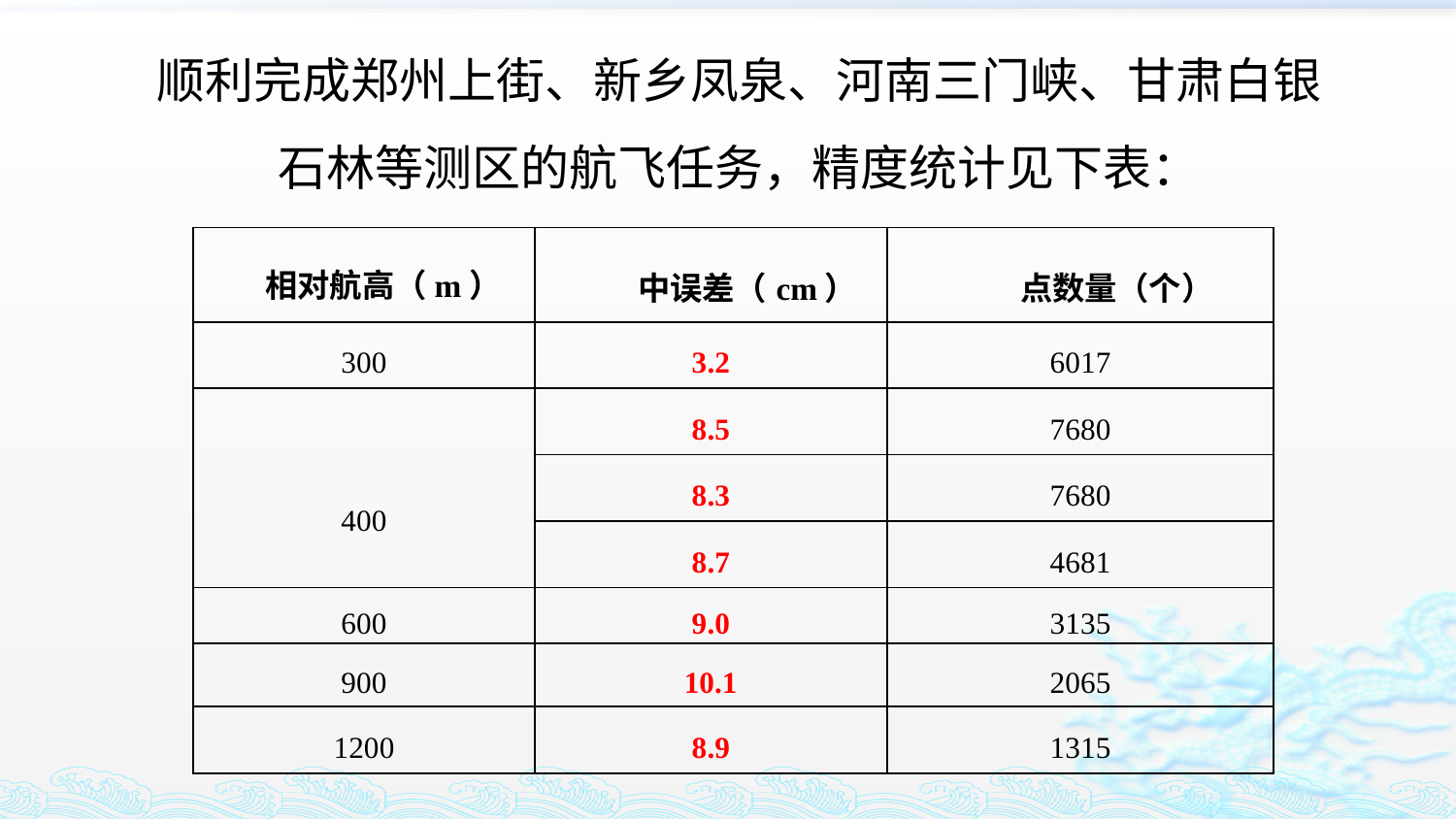

顺利完成郑州上街、新乡凤泉、河南三门峡、甘肃白银石林等测区的航飞任务，精度统计见下表：
|  | 中误差（cm） | 点数量（个） |
| --- | --- | --- |
| 300 | 3.2 | 6017 |
| 400 | 8.5 | 7680 |
|  | 8.3 | 7680 |
|  | 8.7 | 4681 |
| 600 | 9.0 | 3135 |
| 900 | 10.1 | 2065 |
| 1200 | 8.9 | 1315 |
相对航高（m）